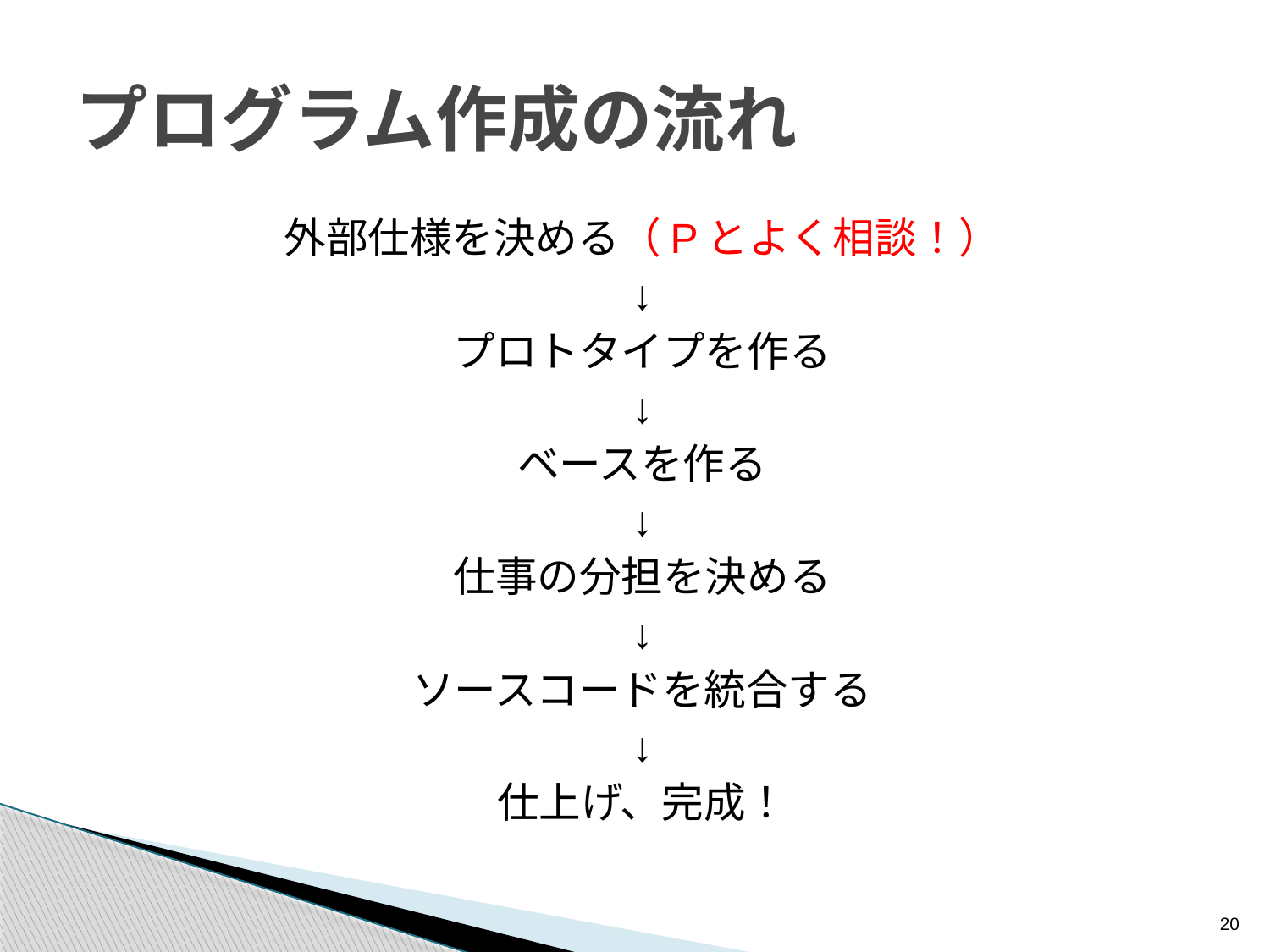

# プログラム作成の流れ
外部仕様を決める（Pとよく相談！）
↓
プロトタイプを作る
↓
ベースを作る
↓
仕事の分担を決める
↓
ソースコードを統合する
↓
仕上げ、完成！
20